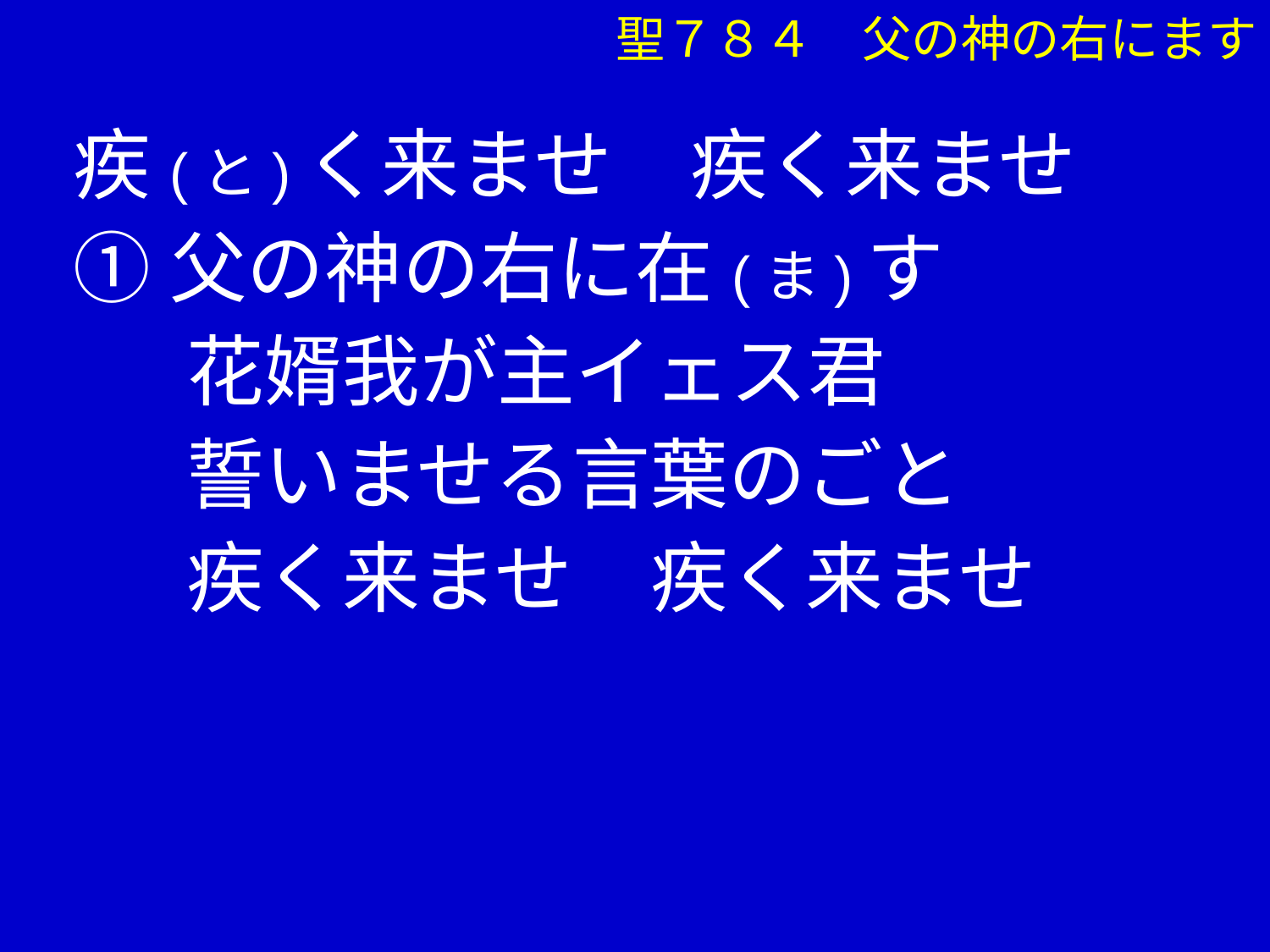

聖７８４　父の神の右にます
疾(と)く来ませ　疾く来ませ
①父の神の右に在(ま)す
 　花婿我が主イェス君
 　誓いませる言葉のごと
 　疾く来ませ　疾く来ませ